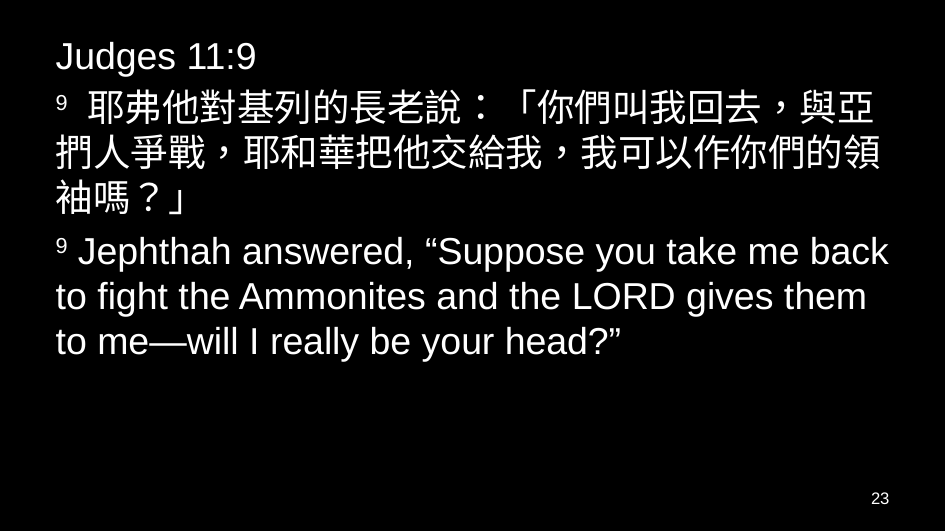

Judges 11:9
9 耶弗他對基列的長老說：「你們叫我回去，與亞捫人爭戰，耶和華把他交給我，我可以作你們的領袖嗎？」
9 Jephthah answered, “Suppose you take me back to fight the Ammonites and the Lord gives them to me—will I really be your head?”
23